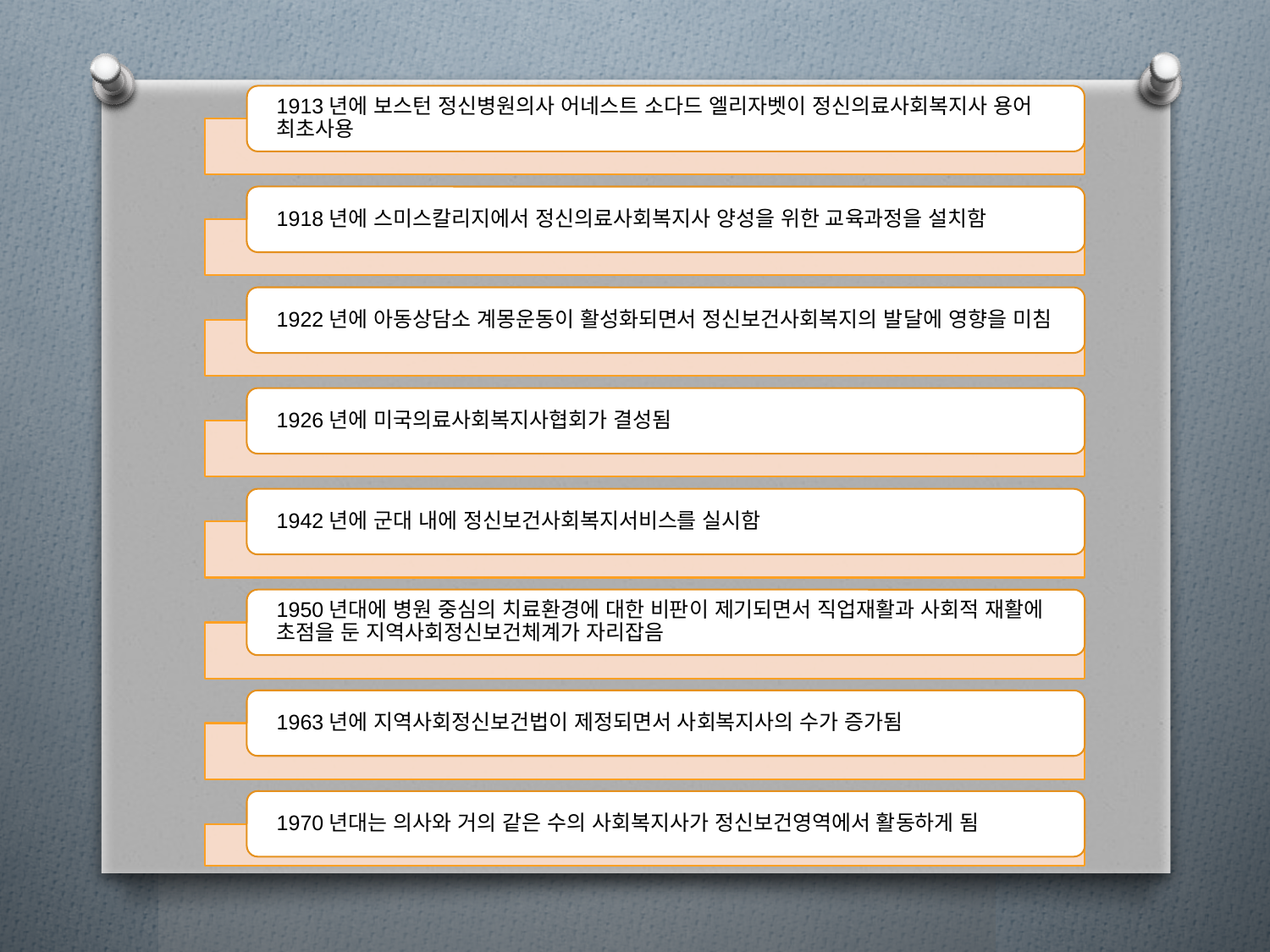

1913년에 보스턴 정신병원의사 어네스트 소다드 엘리자벳이 정신의료사회복지사 용어 최초사용
1918년에 스미스칼리지에서 정신의료사회복지사 양성을 위한 교육과정을 설치함
1922년에 아동상담소 계몽운동이 활성화되면서 정신보건사회복지의 발달에 영향을 미침
1926년에 미국의료사회복지사협회가 결성됨
1942년에 군대 내에 정신보건사회복지서비스를 실시함
1950년대에 병원 중심의 치료환경에 대한 비판이 제기되면서 직업재활과 사회적 재활에 초점을 둔 지역사회정신보건체계가 자리잡음
1963년에 지역사회정신보건법이 제정되면서 사회복지사의 수가 증가됨
1970년대는 의사와 거의 같은 수의 사회복지사가 정신보건영역에서 활동하게 됨